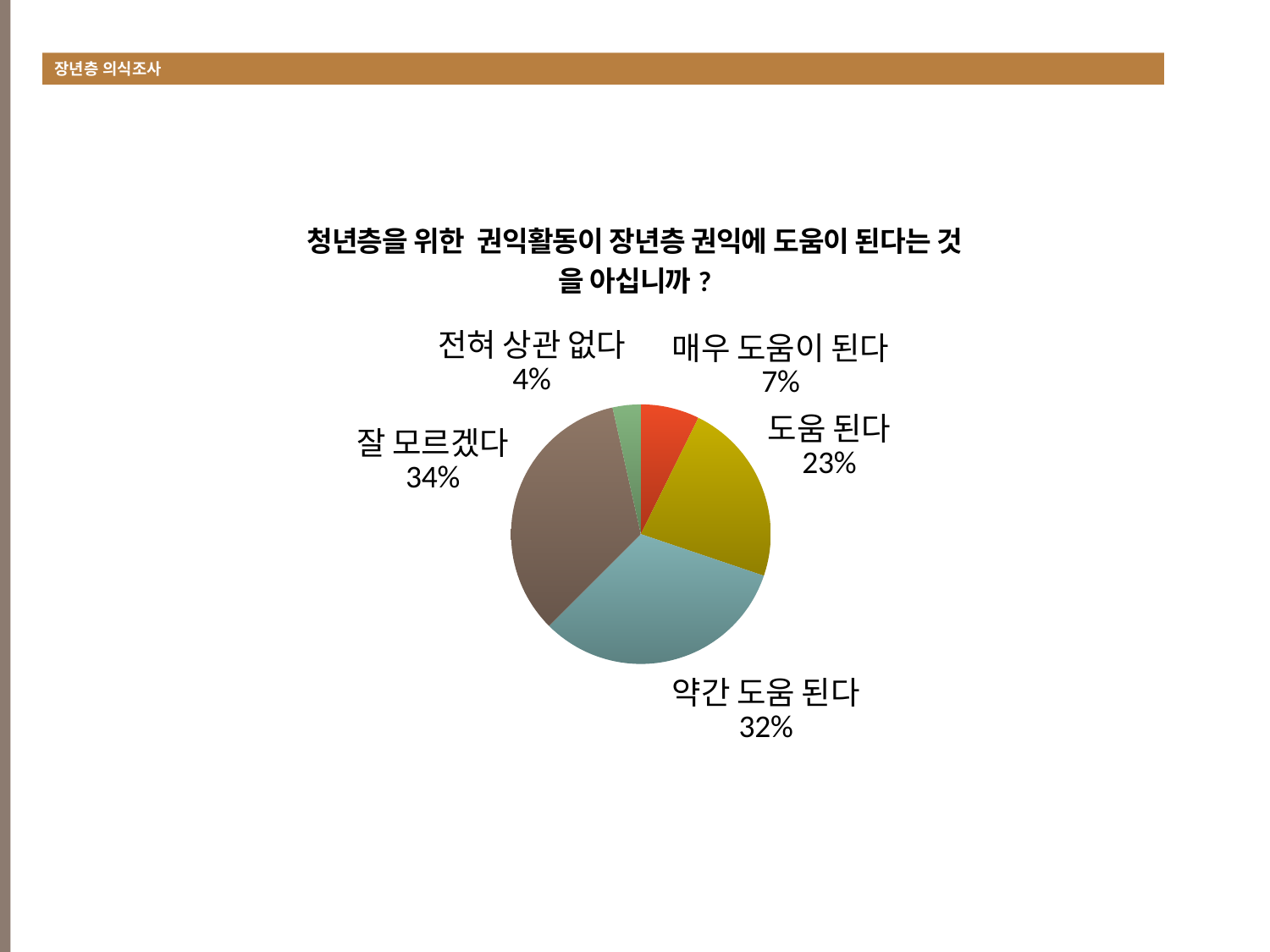

장년층 의식조사

#

### Chart:

| Category | 청년층을 위한  권익활동이 장년층 권익에 도움이 된다는 것을 아십니까? |
|---|---|
| 매우 도움이 된다 | 52.0 |
| 도움 된다 | 163.0 |
| 약간 도움 된다 | 230.0 |
| 잘 모르겠다 | 242.0 |
| 전혀 상관 없다 | 25.0 |